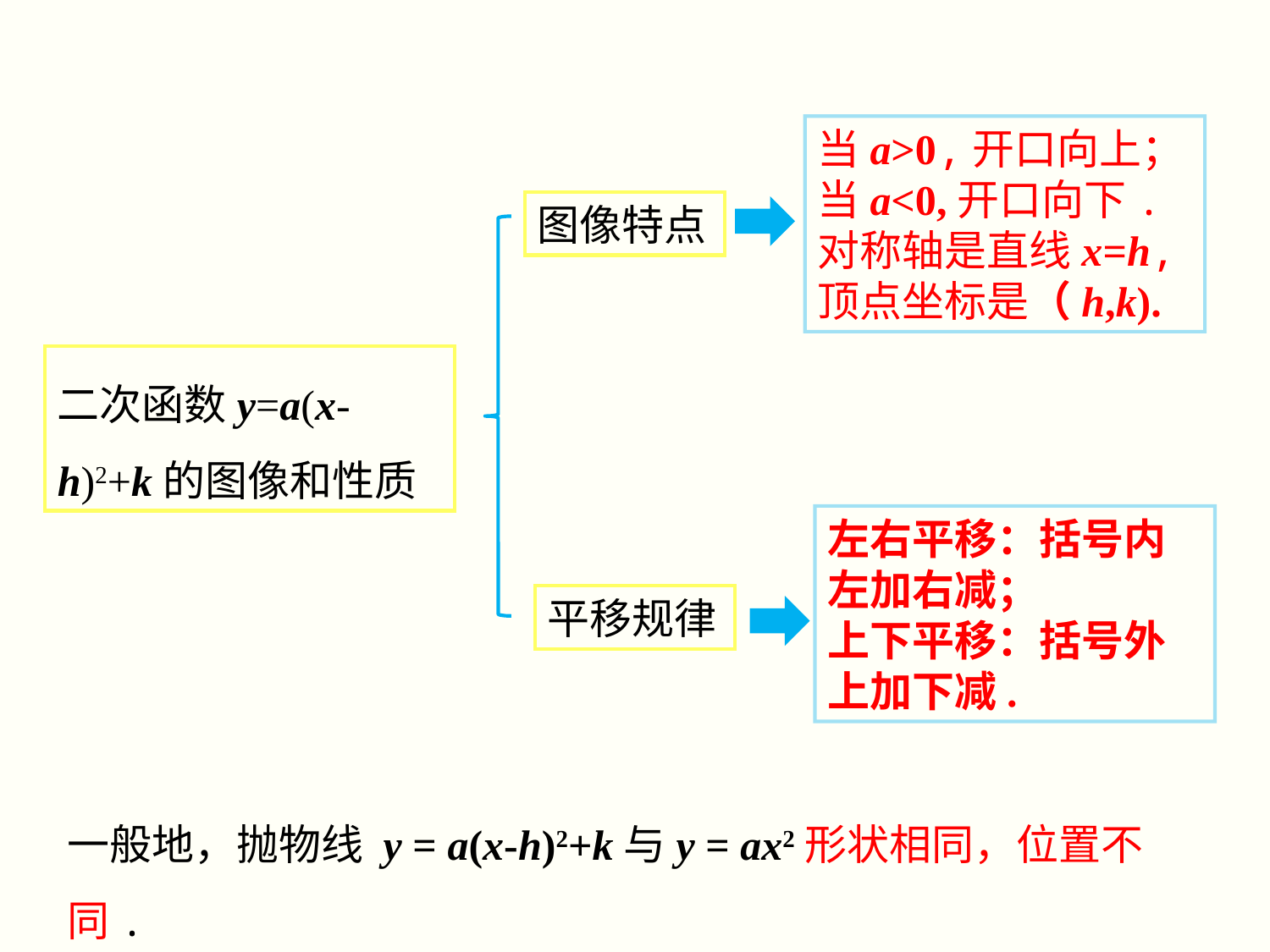

当a>0,开口向上；当a<0,开口向下.
对称轴是直线x=h,
顶点坐标是（h,k).
图像特点

二次函数y=a(x-h)2+k的图像和性质
左右平移：括号内左加右减；
上下平移：括号外上加下减.
平移规律

一般地，抛物线 y = a(x-h)2+k与y = ax2形状相同，位置不同.